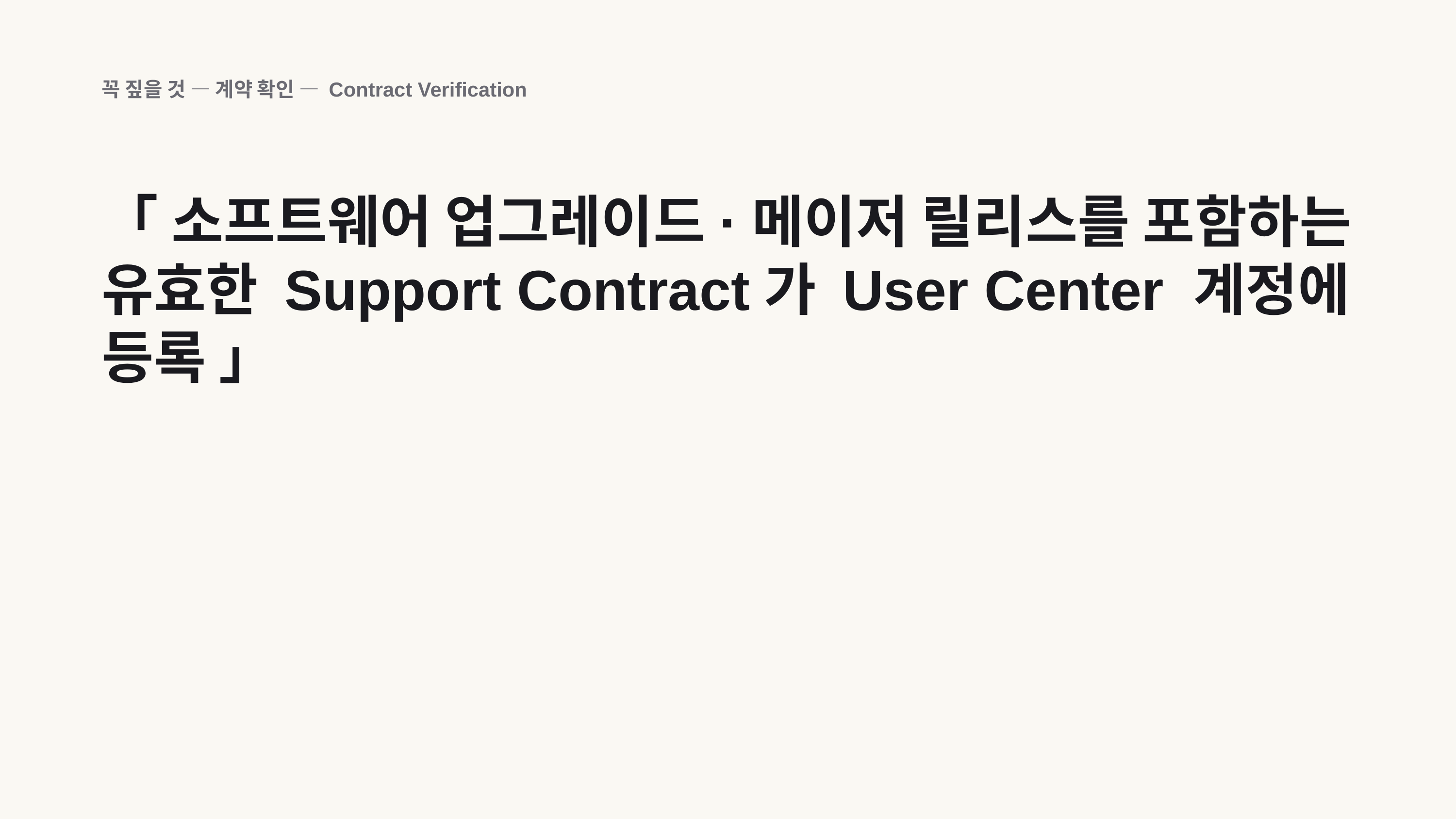

꼭 짚을 것 — 계약 확인 — Contract Verification
「 소프트웨어 업그레이드·메이저 릴리스를 포함하는 유효한 Support Contract가 User Center 계정에 등록 」